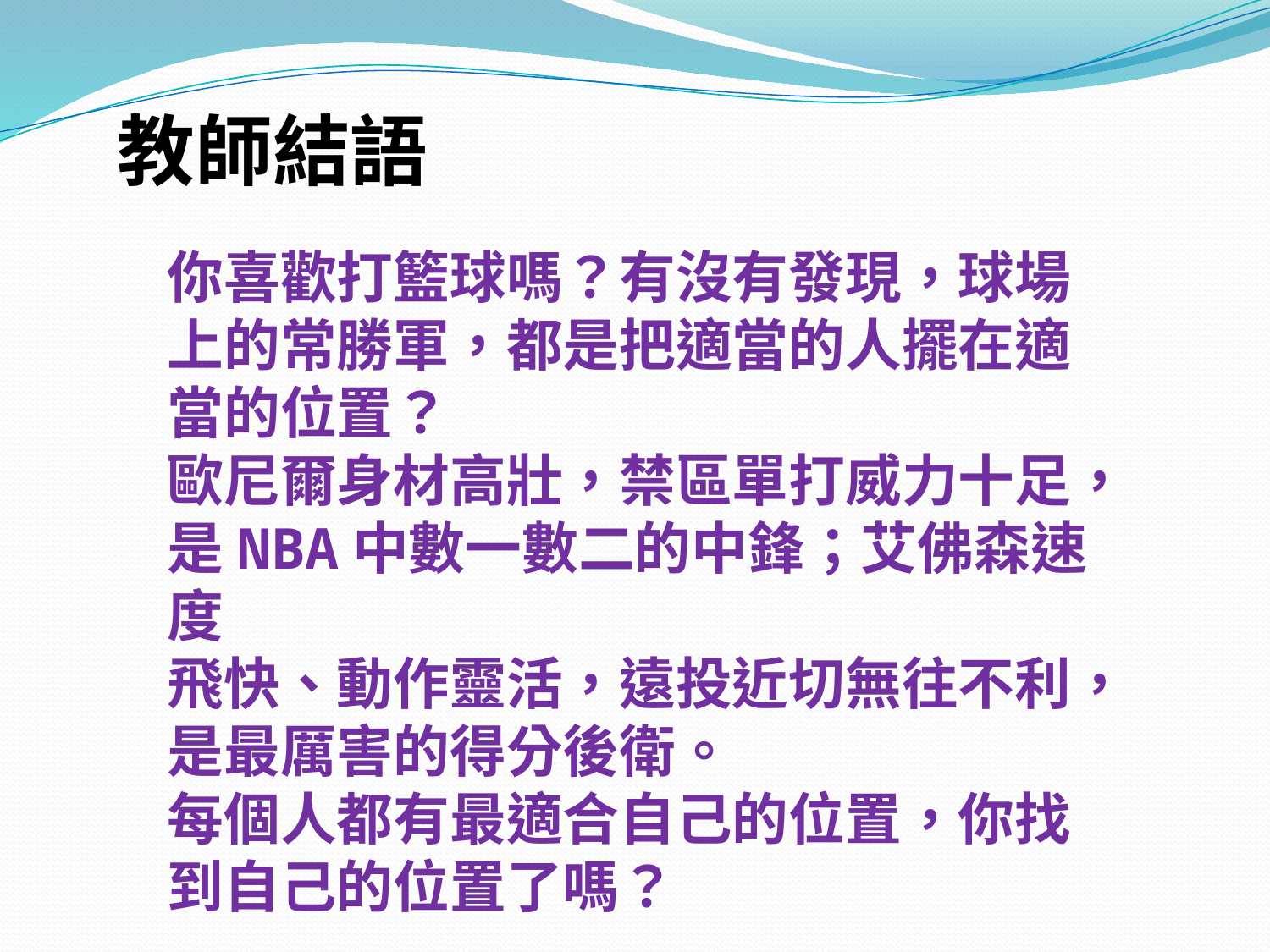

教師結語
你喜歡打籃球嗎？有沒有發現，球場     上的常勝軍，都是把適當的人擺在適
當的位置？
歐尼爾身材高壯，禁區單打威力十足，
是NBA中數一數二的中鋒；艾佛森速度
飛快、動作靈活，遠投近切無往不利，
是最厲害的得分後衛。
每個人都有最適合自己的位置，你找
到自己的位置了嗎？